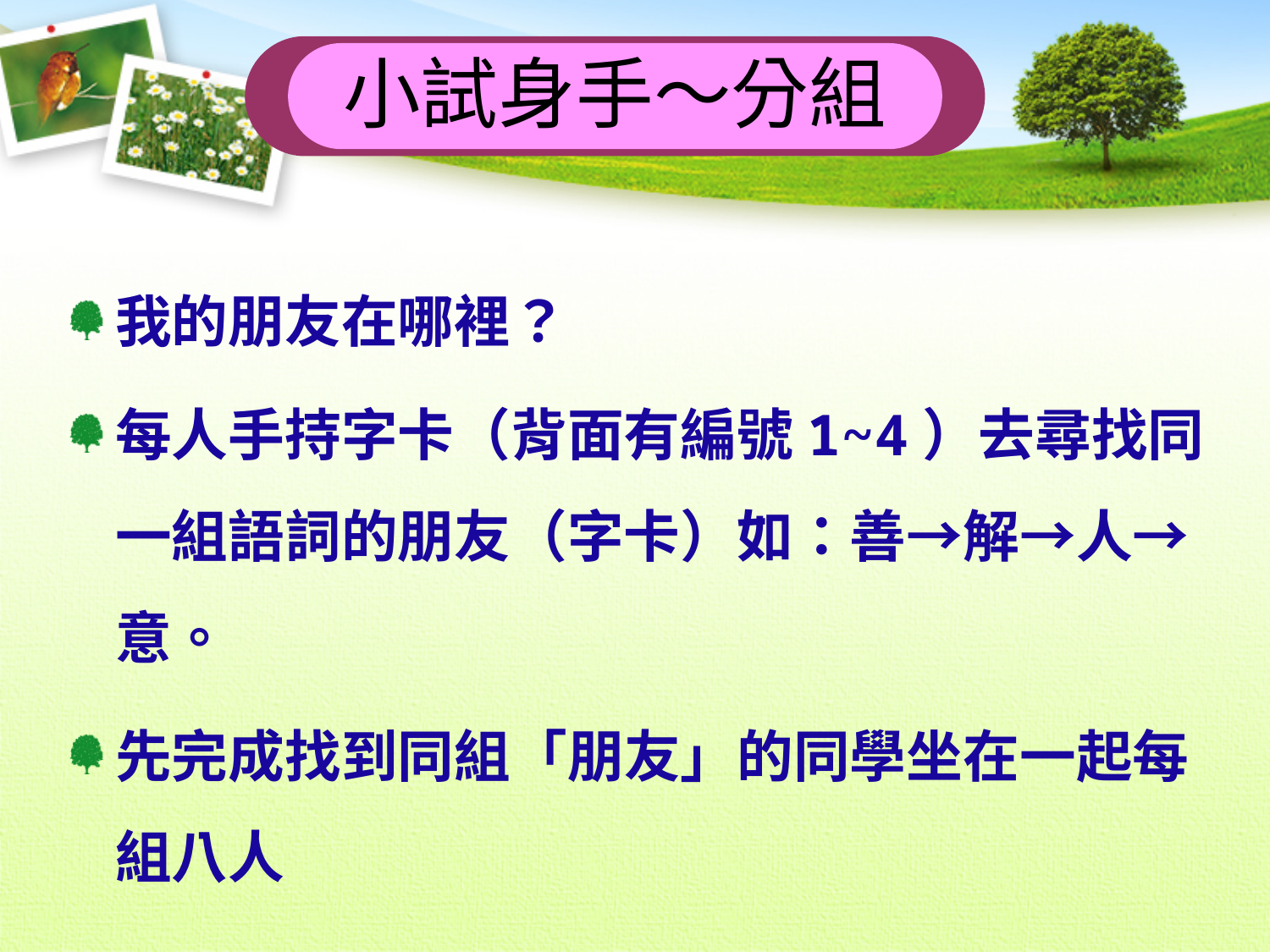

小試身手～分組
我的朋友在哪裡？
每人手持字卡（背面有編號1~4）去尋找同一組語詞的朋友（字卡）如：善→解→人→意。
先完成找到同組「朋友」的同學坐在一起每組八人